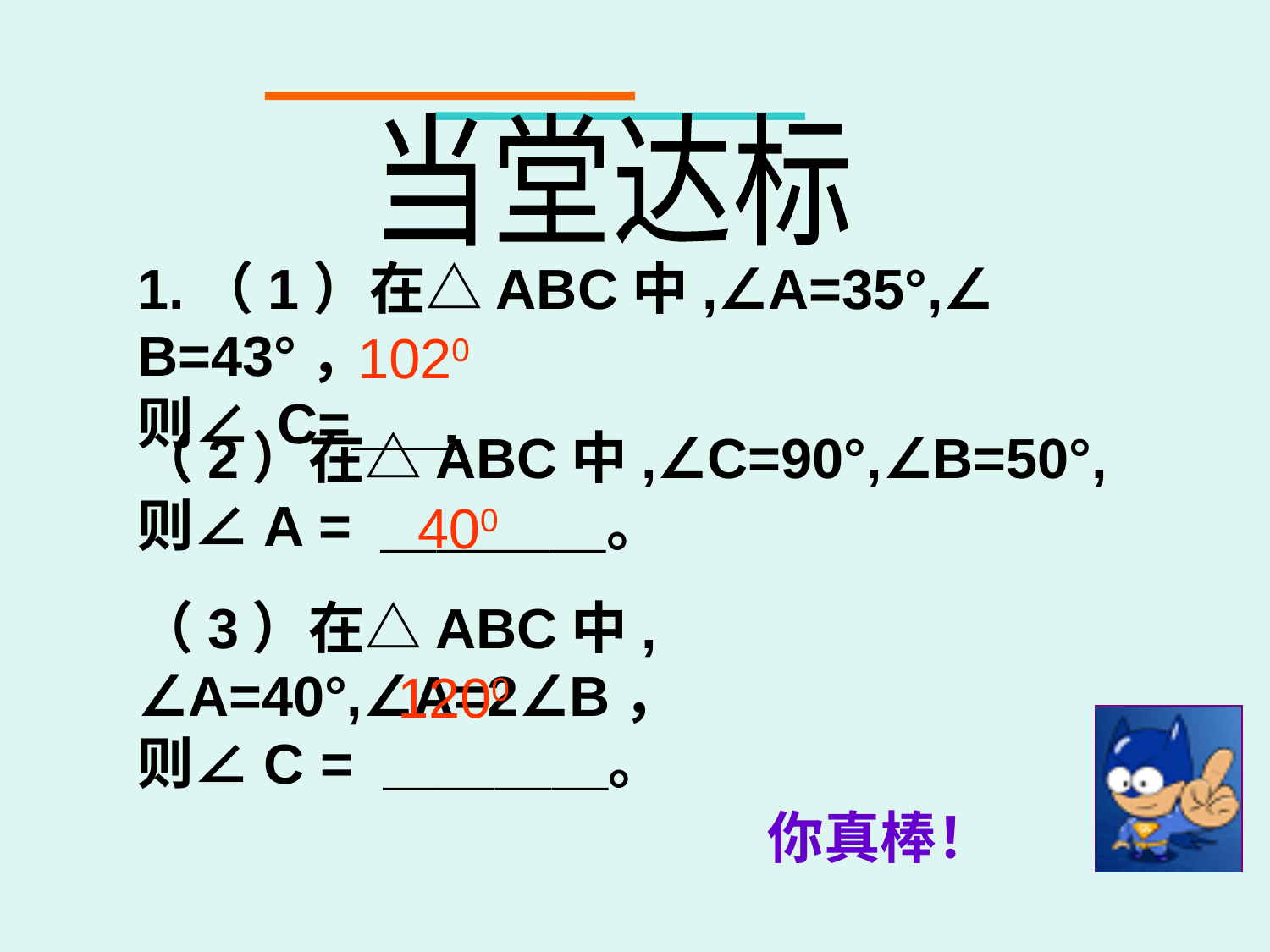

当堂达标
1.（1）在△ABC中,∠A=35°,∠ B=43°，
则∠ C=      .
1020
（2）在△ABC中,∠C=90°,∠B=50°,
则∠A = ＿＿＿＿。
400
（3）在△ABC中, ∠A=40°,∠A=2∠B，
则∠C = ＿＿＿＿。
1200

你真棒！